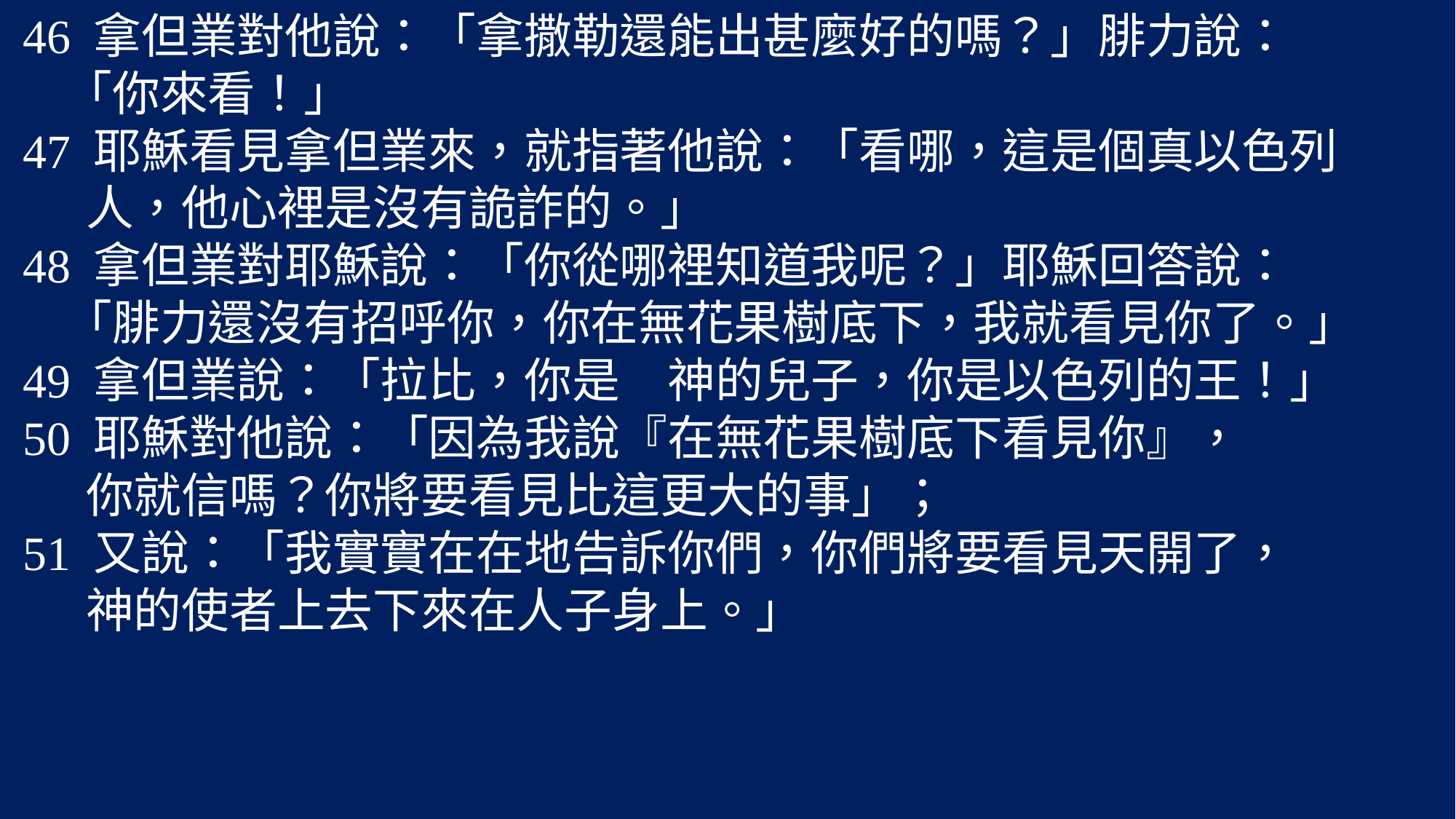

46 拿但業對他說：「拿撒勒還能出甚麼好的嗎？」腓力說：
    「你來看！」
 47 耶穌看見拿但業來，就指著他說：「看哪，這是個真以色列
      人，他心裡是沒有詭詐的。」
 48 拿但業對耶穌說：「你從哪裡知道我呢？」耶穌回答說：
    「腓力還沒有招呼你，你在無花果樹底下，我就看見你了。」
 49 拿但業說：「拉比，你是　神的兒子，你是以色列的王！」
 50 耶穌對他說：「因為我說『在無花果樹底下看見你』，
      你就信嗎？你將要看見比這更大的事」；
 51 又說：「我實實在在地告訴你們，你們將要看見天開了，
      神的使者上去下來在人子身上。」